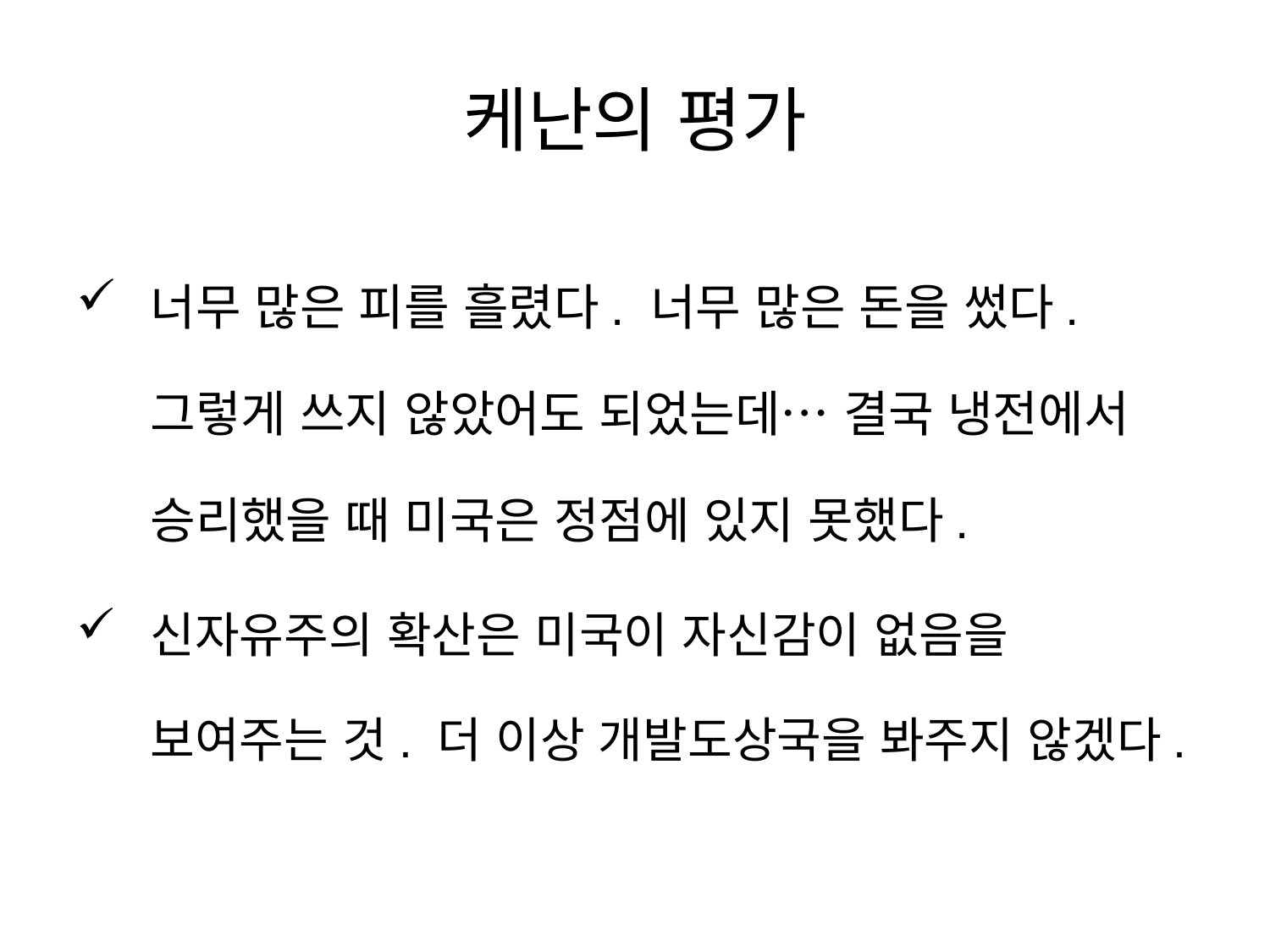

# 케난의 평가
너무 많은 피를 흘렸다. 너무 많은 돈을 썼다. 그렇게 쓰지 않았어도 되었는데… 결국 냉전에서 승리했을 때 미국은 정점에 있지 못했다.
신자유주의 확산은 미국이 자신감이 없음을 보여주는 것. 더 이상 개발도상국을 봐주지 않겠다.